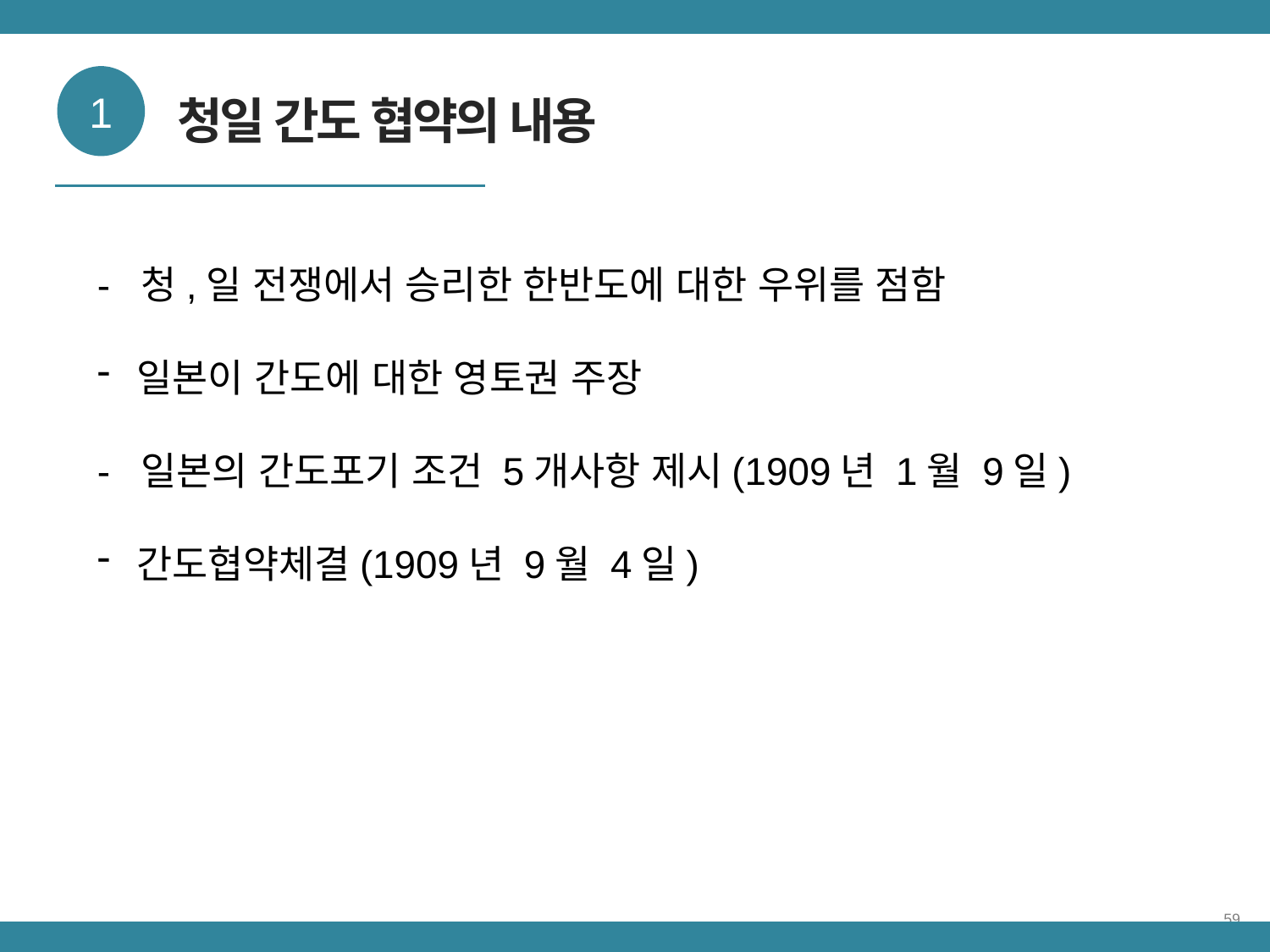

1

청일 간도 협약의 내용
-  청,일 전쟁에서 승리한 한반도에 대한 우위를 점함

일본이 간도에 대한 영토권 주장

-  일본의 간도포기 조건 5개사항 제시(1909년 1월 9일)

간도협약체결(1909년 9월 4일)